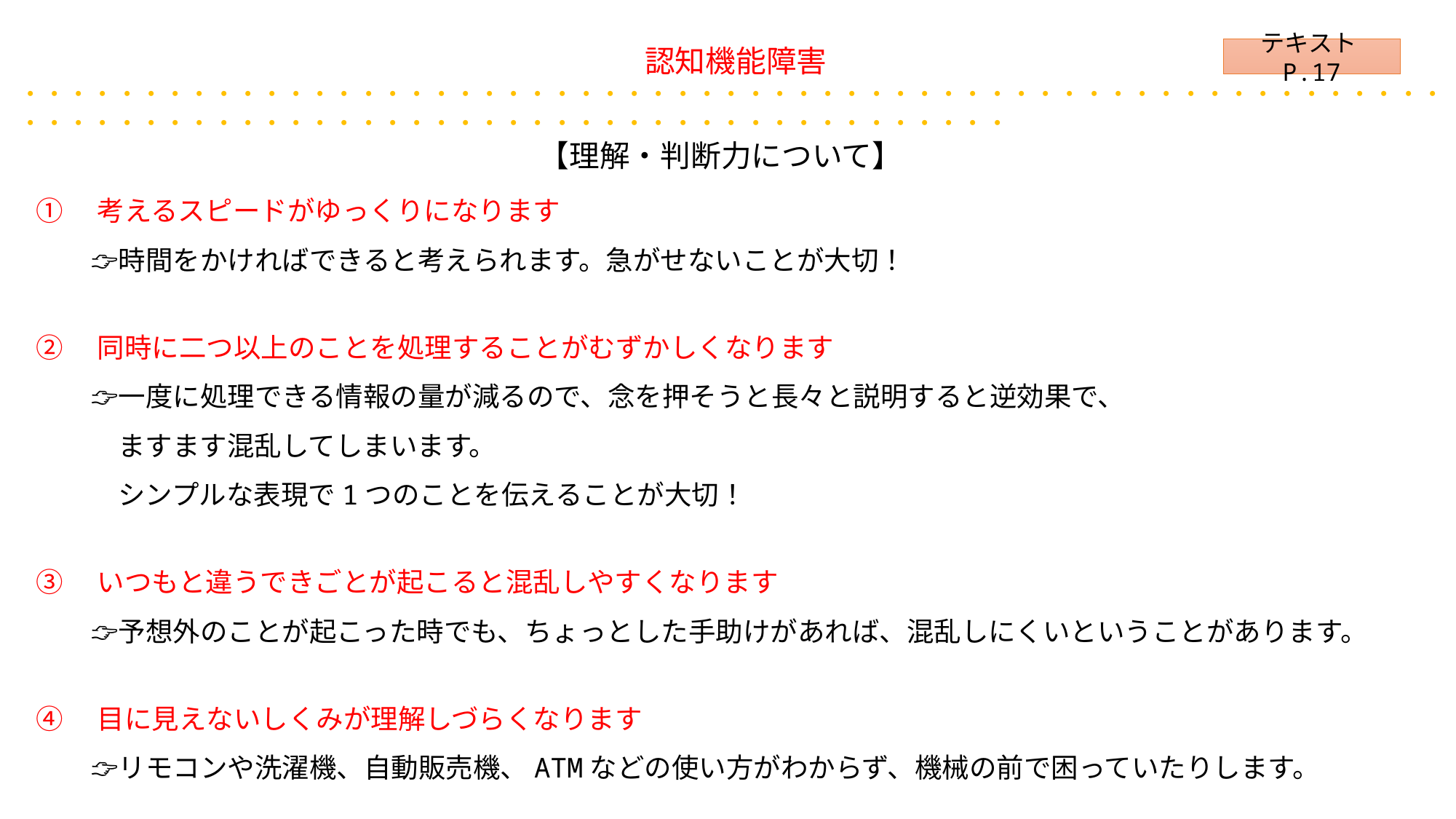

認知機能障害
・・・・・・・・・・・・・・・・・・・・・・・・・・・・・・・・・・・・・・・・・・・・・・・・・・・・・・・・・・・・・・・・・・・・・・・・・・・・・・・・・・・・・・・・・・・・・・・・・・・・
【理解・判断力について】
テキストP.17
①　考えるスピードがゆっくりになります
　　👉時間をかければできると考えられます。急がせないことが大切！

②　同時に二つ以上のことを処理することがむずかしくなります
　　👉一度に処理できる情報の量が減るので、念を押そうと長々と説明すると逆効果で、
　　　ますます混乱してしまいます。
　　　シンプルな表現で1つのことを伝えることが大切！

③　いつもと違うできごとが起こると混乱しやすくなります
　　👉予想外のことが起こった時でも、ちょっとした手助けがあれば、混乱しにくいということがあります。

④　目に見えないしくみが理解しづらくなります
　　👉リモコンや洗濯機、自動販売機、ATMなどの使い方がわからず、機械の前で困っていたりします。